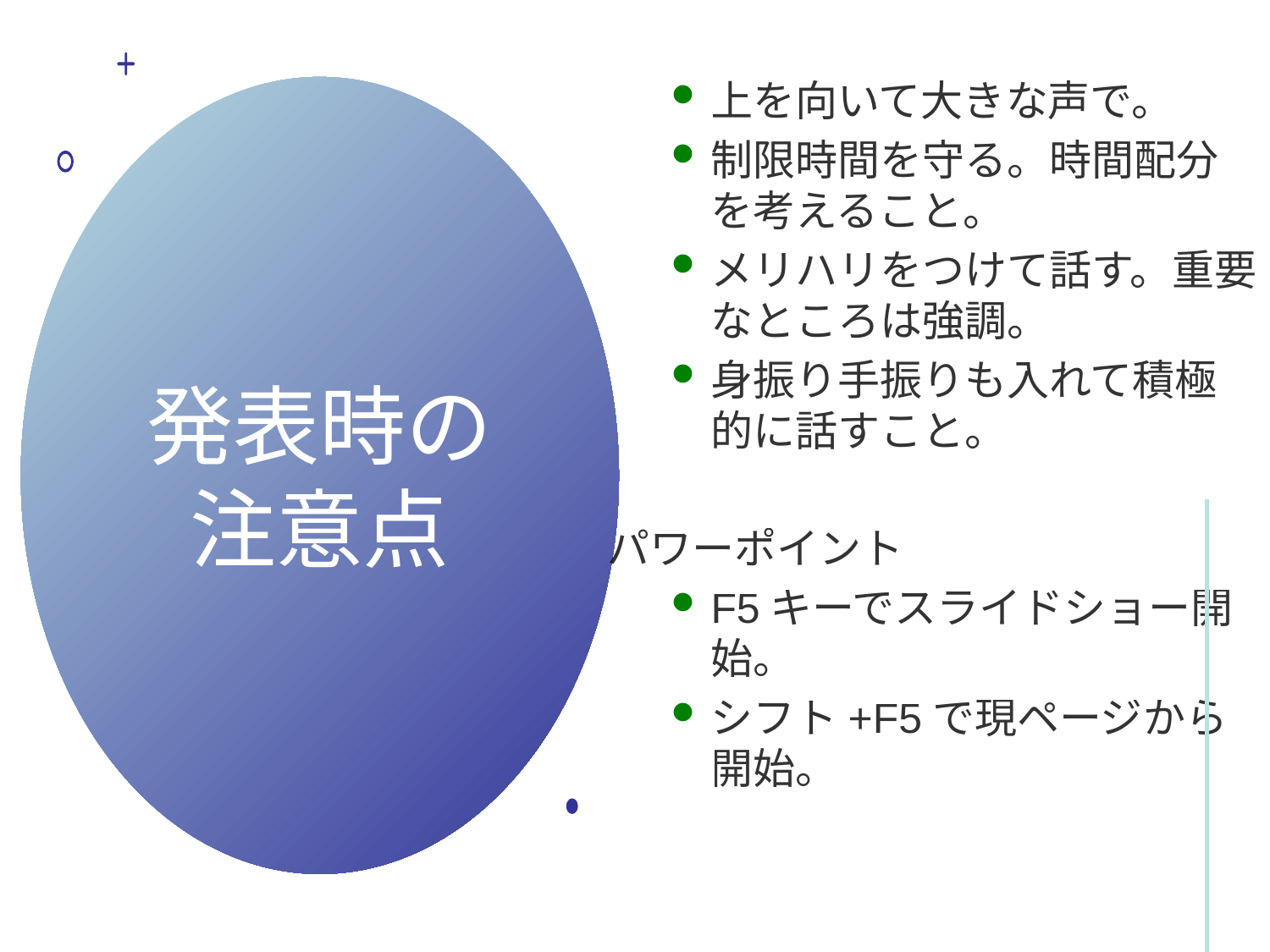

上を向いて大きな声で。
制限時間を守る。時間配分を考えること。
メリハリをつけて話す。重要なところは強調。
身振り手振りも入れて積極的に話すこと。

パワーポイント
F5キーでスライドショー開始。
シフト+F5で現ページから開始。

# 発表時の注意点